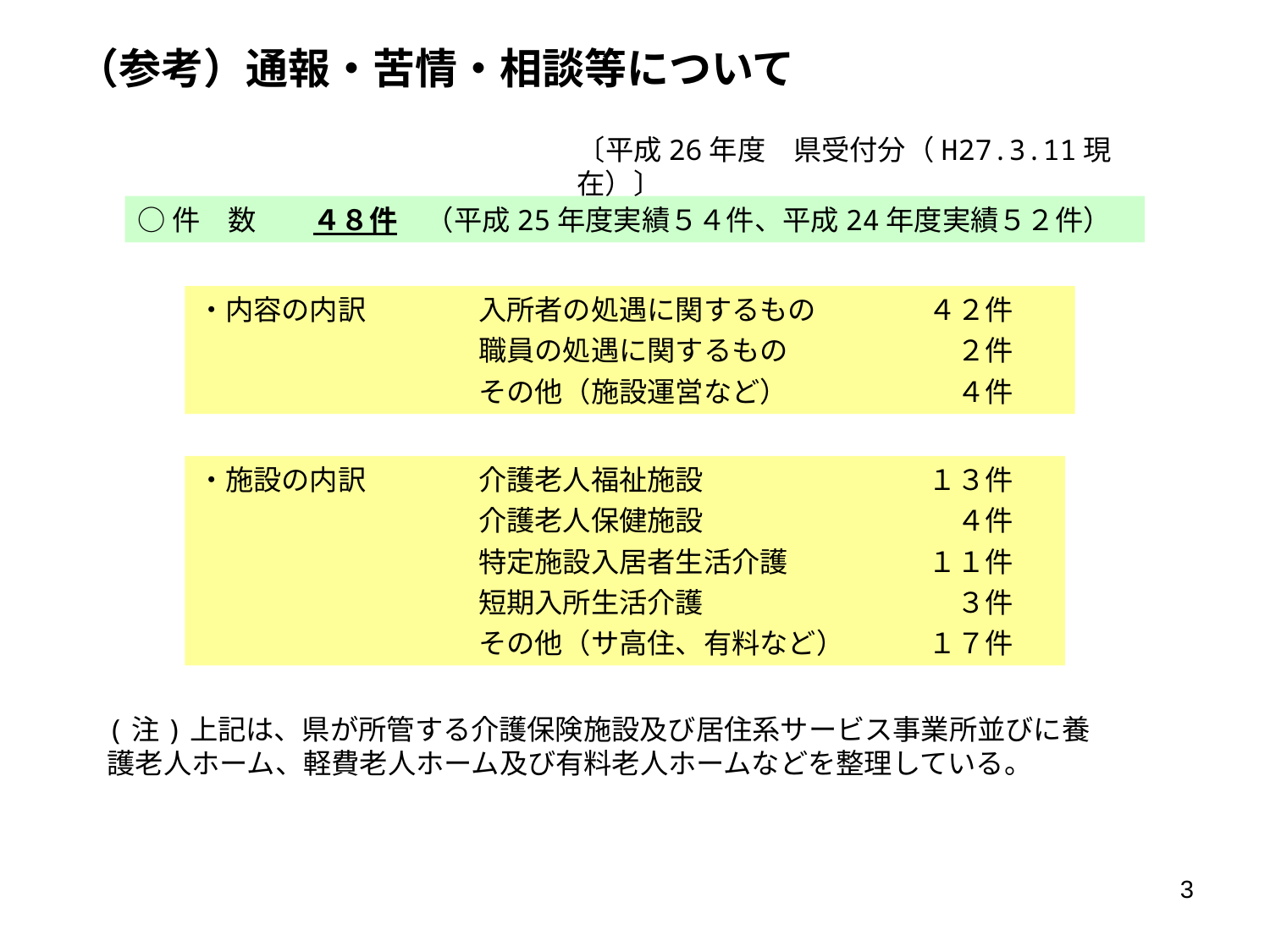

# （参考）通報・苦情・相談等について
〔平成26年度　県受付分（H27.3.11現在）〕
○件　数　　４８件　（平成25年度実績５４件、平成24年度実績５２件）
・内容の内訳　　　　入所者の処遇に関するもの　　　　４２件
　　　　　　　　　　職員の処遇に関するもの　　　　　　２件
　　　　　　　　　　その他（施設運営など）　　　　　　４件
・施設の内訳　　　　介護老人福祉施設　　　　　　　　１３件
　　　　　　　　　　介護老人保健施設　　　　　　　　　４件
　　　　　　　　　　特定施設入居者生活介護　　　　　１１件
　　　　　　　　　　短期入所生活介護　　　　　　　　　３件
　　　　　　　　　　その他（サ高住、有料など）　　　１７件
(注)上記は、県が所管する介護保険施設及び居住系サービス事業所並びに養護老人ホーム、軽費老人ホーム及び有料老人ホームなどを整理している。
3